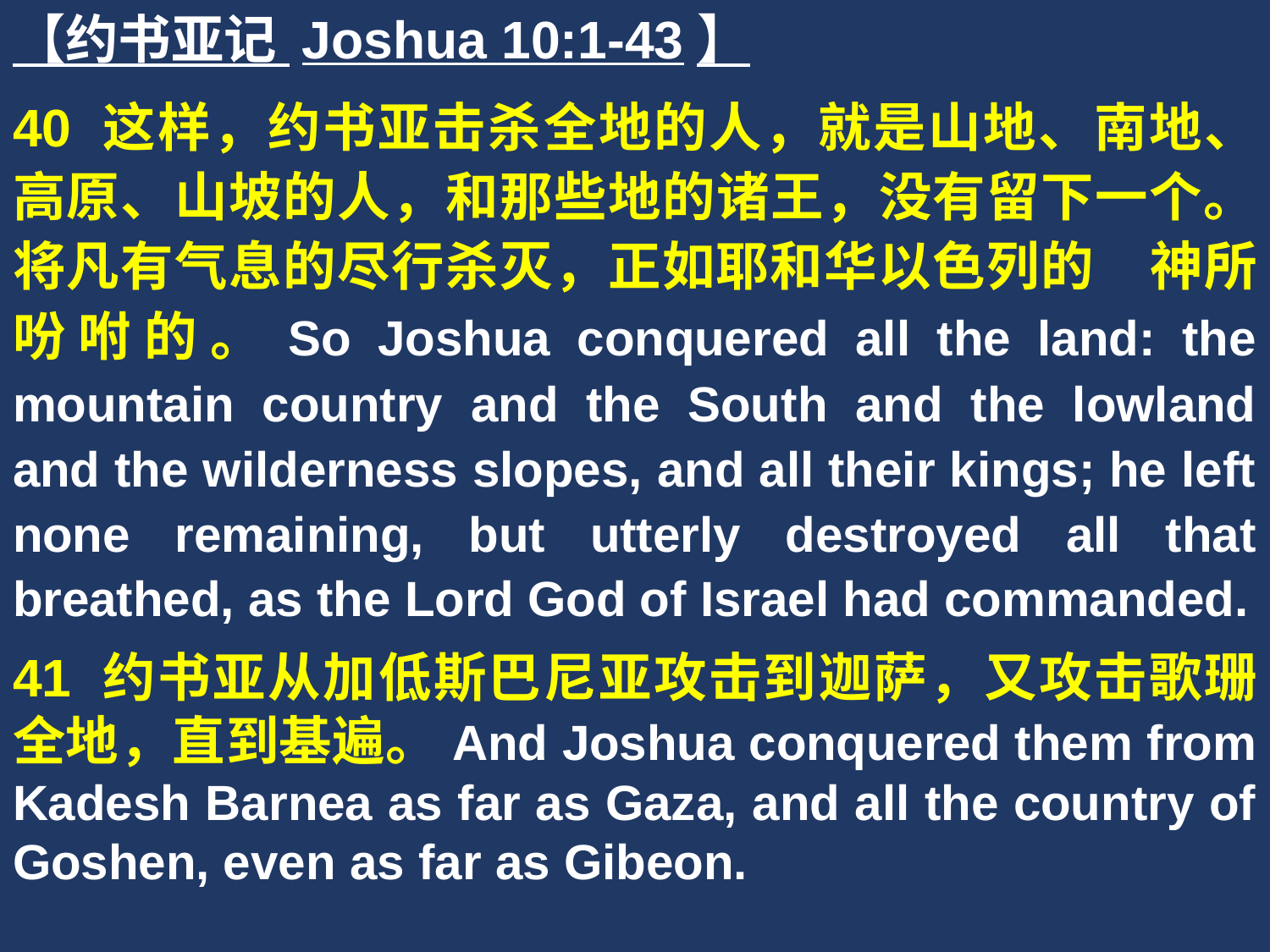

【约书亚记 Joshua 10:1-43】
40 这样，约书亚击杀全地的人，就是山地、南地、高原、山坡的人，和那些地的诸王，没有留下一个。将凡有气息的尽行杀灭，正如耶和华以色列的　神所吩咐的。So Joshua conquered all the land: the mountain country and the South and the lowland and the wilderness slopes, and all their kings; he left none remaining, but utterly destroyed all that breathed, as the Lord God of Israel had commanded.
41 约书亚从加低斯巴尼亚攻击到迦萨，又攻击歌珊全地，直到基遍。And Joshua conquered them from Kadesh Barnea as far as Gaza, and all the country of Goshen, even as far as Gibeon.